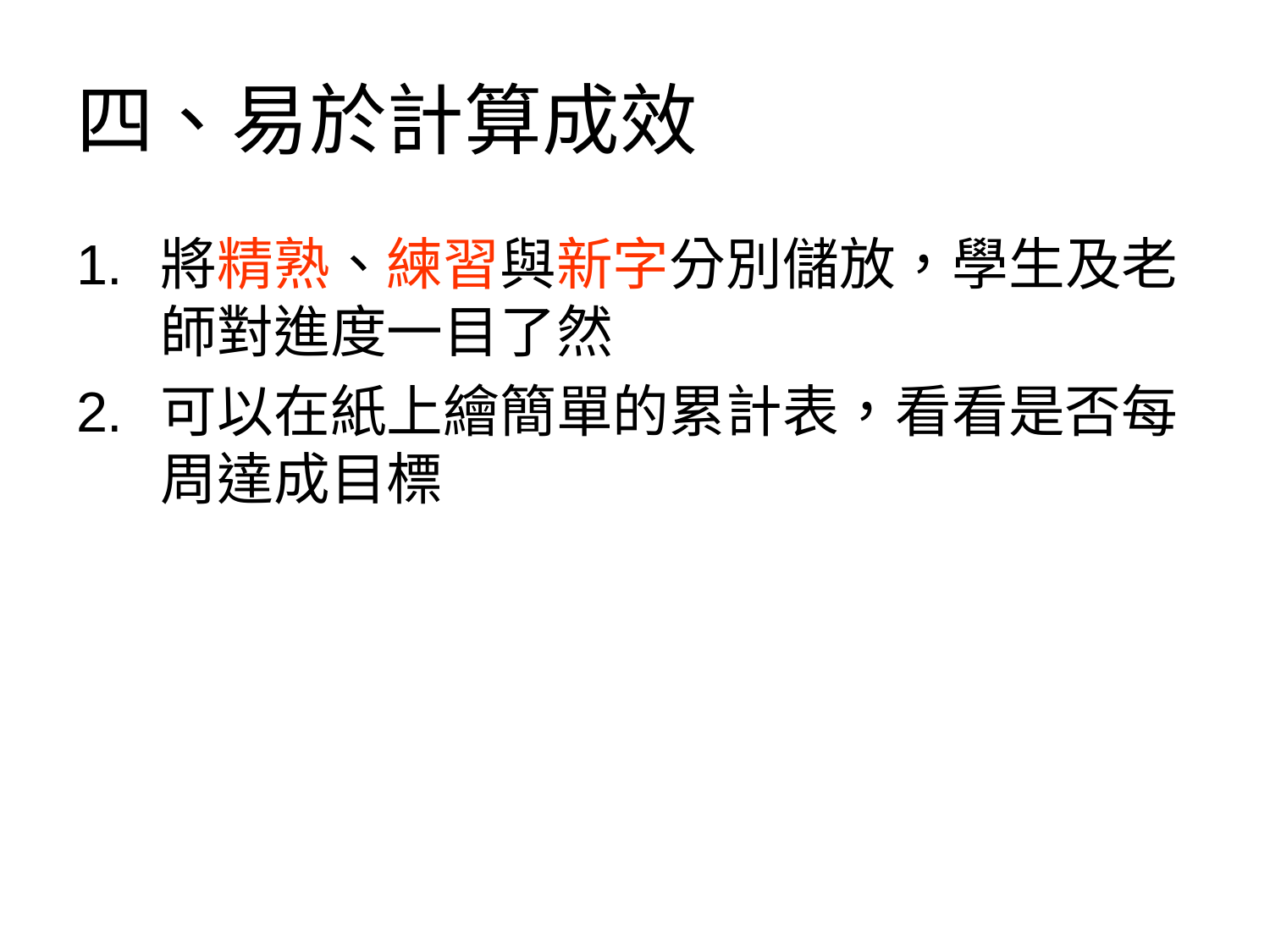

# 四、易於計算成效
將精熟、練習與新字分別儲放，學生及老師對進度一目了然
可以在紙上繪簡單的累計表，看看是否每周達成目標